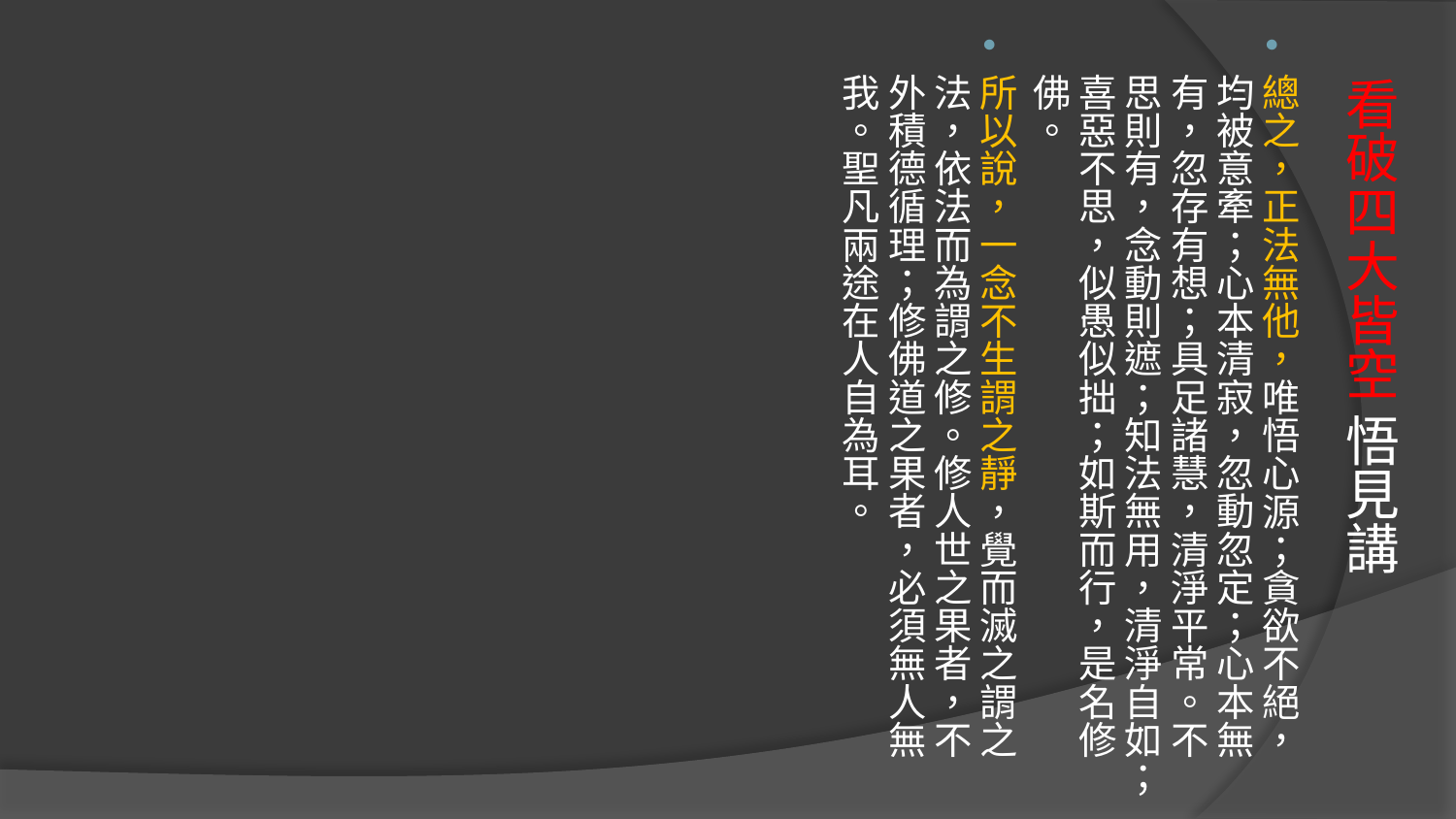

總之，正法無他，唯悟心源；貪欲不絕，均被意牽；心本清寂，忽動忽定；心本無有，忽存有想；具足諸慧，清淨平常。不思則有，念動則遮；知法無用，清淨自如；喜惡不思，似愚似拙；如斯而行，是名修佛。
所以說，一念不生謂之靜，覺而滅之謂之法，依法而為謂之修。修人世之果者，不外積德循理；修佛道之果者，必須無人無我。聖凡兩途在人自為耳。

# 看破四大皆空 悟見講